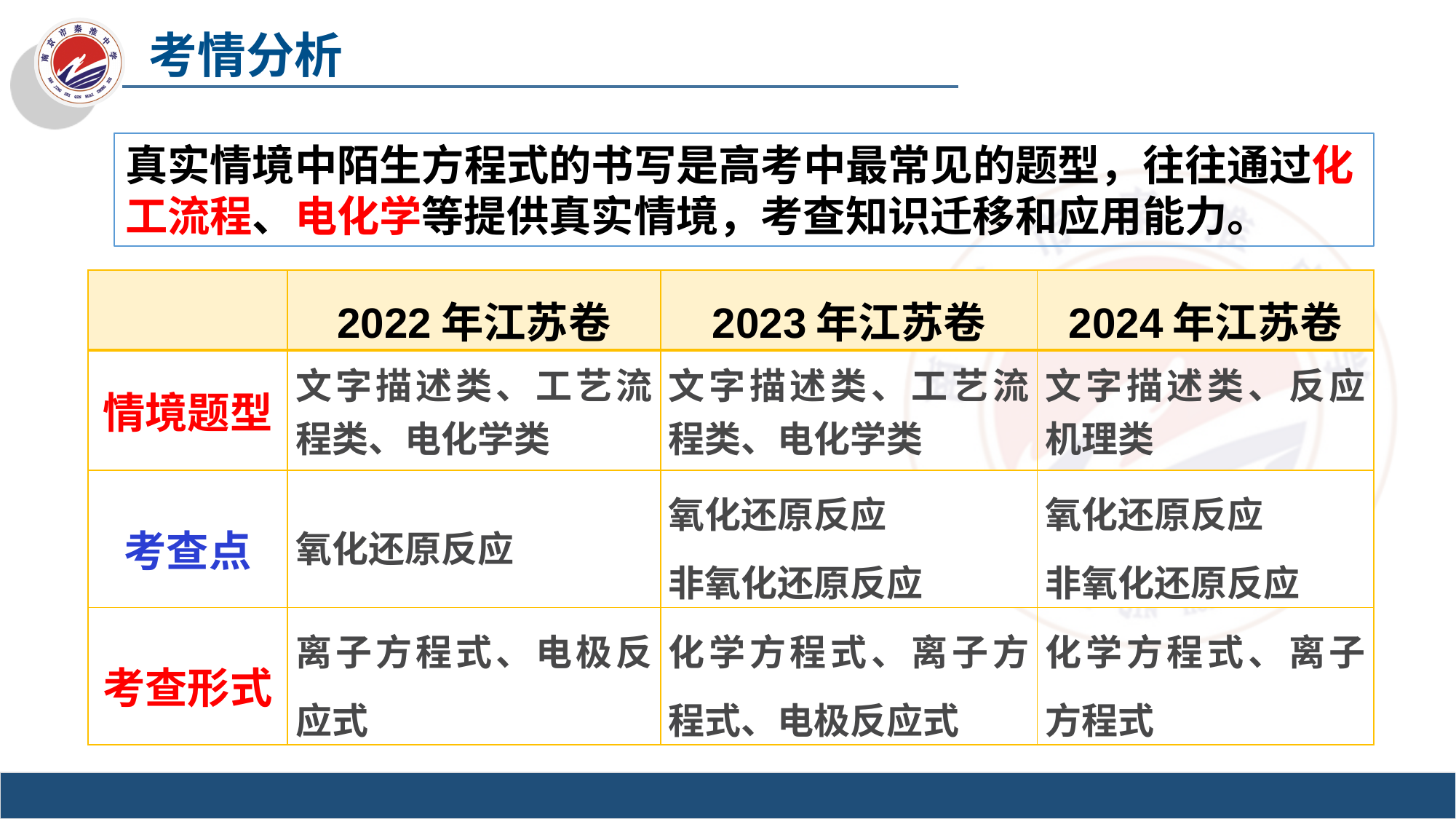

考情分析
真实情境中陌生方程式的书写是高考中最常见的题型，往往通过化工流程、电化学等提供真实情境，考查知识迁移和应用能力。
|  | 2022年江苏卷 | 2023年江苏卷 | 2024年江苏卷 |
| --- | --- | --- | --- |
| 情境题型 | 文字描述类、工艺流程类、电化学类 | 文字描述类、工艺流程类、电化学类 | 文字描述类、反应机理类 |
| 考查点 | 氧化还原反应 | 氧化还原反应 非氧化还原反应 | 氧化还原反应 非氧化还原反应 |
| 考查形式 | 离子方程式、电极反应式 | 化学方程式、离子方程式、电极反应式 | 化学方程式、离子方程式 |